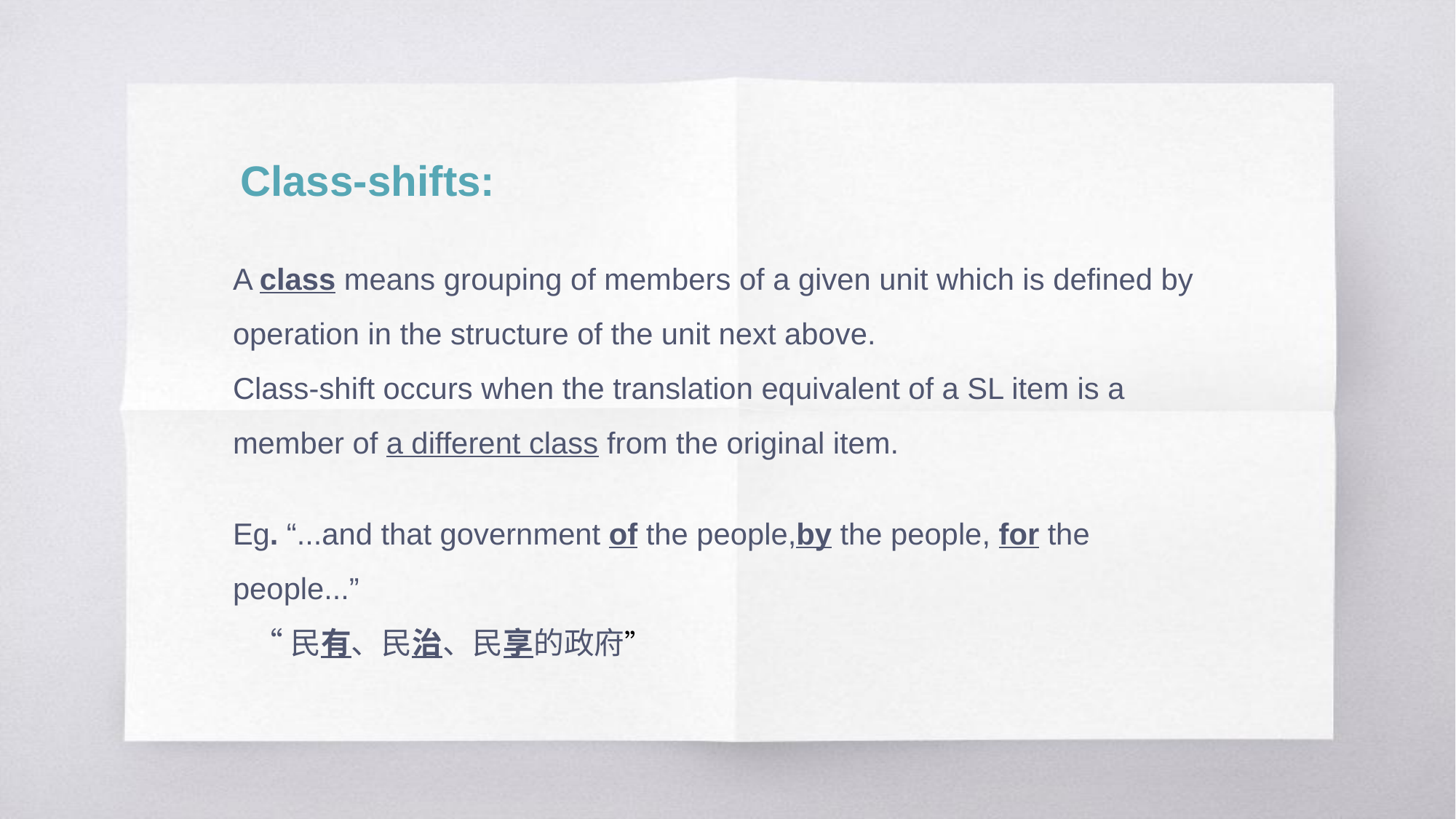

Class-shifts:

A class means grouping of members of a given unit which is defined by operation in the structure of the unit next above.
Class-shift occurs when the translation equivalent of a SL item is a member of a different class from the original item.

Eg. “...and that government of the people,by the people, for the people...”
   “民有、民治、民享的政府”